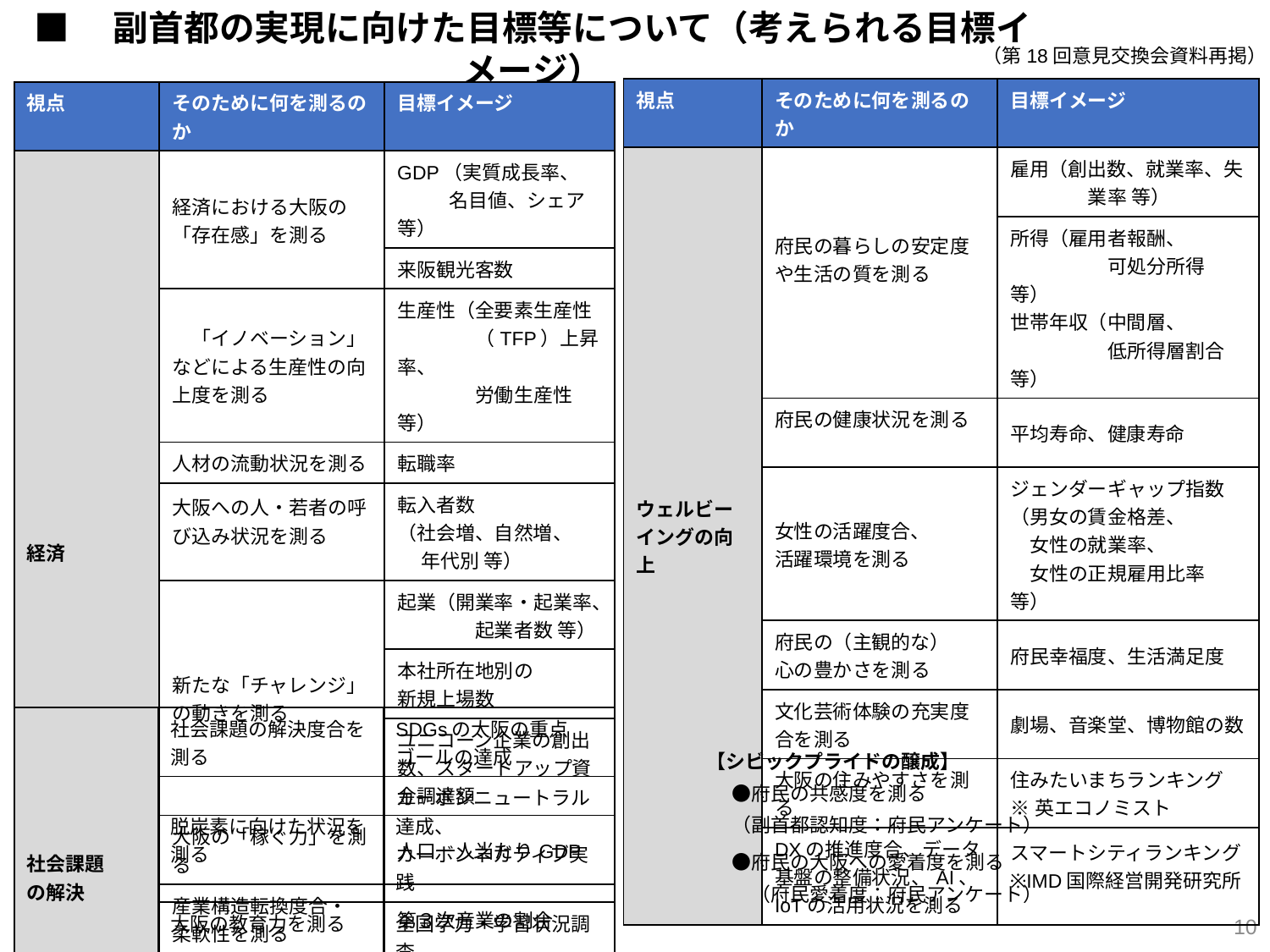

■　副首都の実現に向けた目標等について（考えられる目標イメージ）
（第18回意見交換会資料再掲）
| 視点 | そのために何を測るのか | 目標イメージ |
| --- | --- | --- |
| ウェルビーイングの向上 | 府民の暮らしの安定度や生活の質を測る | 雇用（創出数、就業率、失 　　　　業率 等） |
|  |  | 所得（雇用者報酬、 　　　　　可処分所得 等） 世帯年収（中間層、 　　　　　低所得層割合 等） |
|  | 府民の健康状況を測る | 平均寿命、健康寿命 |
|  | 女性の活躍度合、 活躍環境を測る | ジェンダーギャップ指数 （男女の賃金格差、 　女性の就業率、 　女性の正規雇用比率　等） |
|  | 府民の（主観的な） 心の豊かさを測る | 府民幸福度、生活満足度 |
|  | 文化芸術体験の充実度合を測る | 劇場、音楽堂、博物館の数 |
|  | 大阪の住みやすさを測る | 住みたいまちランキング ※英エコノミスト |
|  | DXの推進度合、データ基盤の整備状況、AI、IoTの活用状況を測る | スマートシティランキング ※IMD国際経営開発研究所 |
| 視点 | そのために何を測るのか | 目標イメージ |
| --- | --- | --- |
| 経済 | 経済における大阪の 「存在感」を測る | GDP（実質成長率、 　　 名目値、シェア 等） |
|  |  | 来阪観光客数 |
|  | 「イノベーション」などによる生産性の向上度を測る | 生産性（全要素生産性 　　　　（TFP）上昇率、 　　　　労働生産性 等） |
|  | 人材の流動状況を測る | 転職率 |
|  | 大阪への人・若者の呼び込み状況を測る | 転入者数 （社会増、自然増、 　 年代別 等） |
|  | 新たな「チャレンジ」の動きを測る | 起業（開業率・起業率、 　　　　起業者数 等） |
|  |  | 本社所在地別の 新規上場数 |
|  |  | ユニコーン企業の創出数、スタートアップ資金調達額 |
|  | 大阪の「稼ぐ力」を測る | 人口一人当たりGDP |
|  | 産業構造転換度合・ 柔軟性を測る | 第３次産業の割合 |
| 社会課題 の解決 | 社会課題の解決度合を測る | SDGsの大阪の重点ゴールの達成 |
| --- | --- | --- |
|  | 脱炭素に向けた状況を測る | カーボンニュートラル達成、 カーボンネガティブ実践 |
|  | 大阪の教育力を測る | 全国学力・学習状況調査 |
|  | 大阪の安全度（治安）を測る | 人口一人あたり刑法犯認知件数、世界安全なまちランキング |
  【シビックプライドの醸成】
　　●府民の共感度を測る
（副首都認知度：府民アンケート）
　　●府民の大阪への愛着度を測る
　　　（府民愛着度：府民アンケート）
10